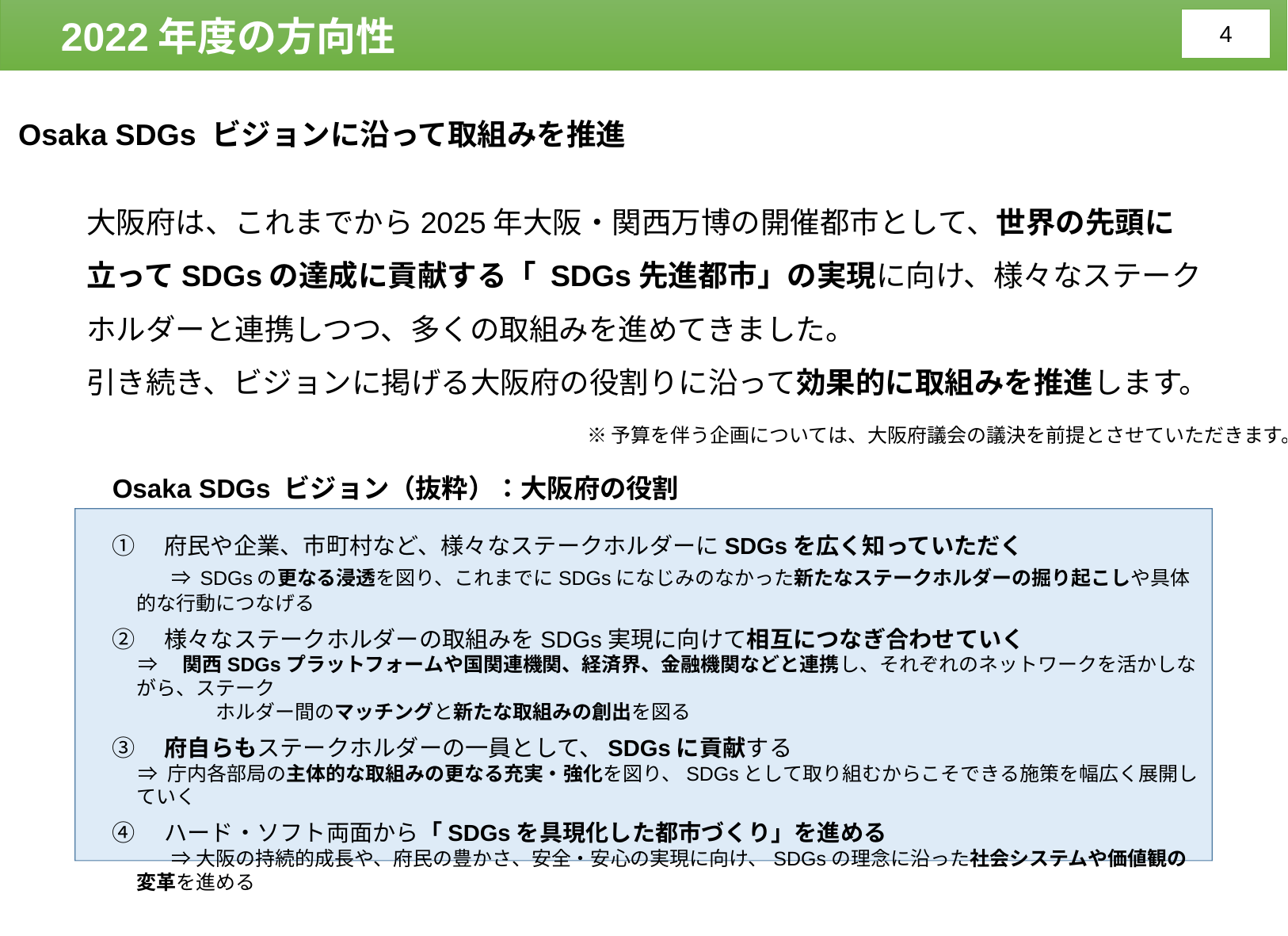

2022年度の方向性
Osaka SDGs ビジョンに沿って取組みを推進
大阪府は、これまでから2025年大阪・関西万博の開催都市として、世界の先頭に立ってSDGsの達成に貢献する「 SDGs先進都市」の実現に向け、様々なステークホルダーと連携しつつ、多くの取組みを進めてきました。
引き続き、ビジョンに掲げる大阪府の役割りに沿って効果的に取組みを推進します。
※予算を伴う企画については、大阪府議会の議決を前提とさせていただきます。
Osaka SDGs ビジョン（抜粋）：大阪府の役割

①　府民や企業、市町村など、様々なステークホルダーにSDGsを広く知っていただく
　　 ⇒ SDGsの更なる浸透を図り、これまでにSDGsになじみのなかった新たなステークホルダーの掘り起こしや具体的な行動につなげる
②　様々なステークホルダーの取組みをSDGs実現に向けて相互につなぎ合わせていく
      ⇒　関西SDGsプラットフォームや国関連機関、経済界、金融機関などと連携し、それぞれのネットワークを活かしながら、ステーク
　　　　　 ホルダー間のマッチングと新たな取組みの創出を図る
③　府自らもステークホルダーの一員として、SDGsに貢献する
      ⇒ 庁内各部局の主体的な取組みの更なる充実・強化を図り、SDGsとして取り組むからこそできる施策を幅広く展開していく
④　ハード・ソフト両面から「SDGsを具現化した都市づくり」を進める
　　　⇒ 大阪の持続的成長や、府民の豊かさ、安全・安心の実現に向け、SDGsの理念に沿った社会システムや価値観の変革を進める